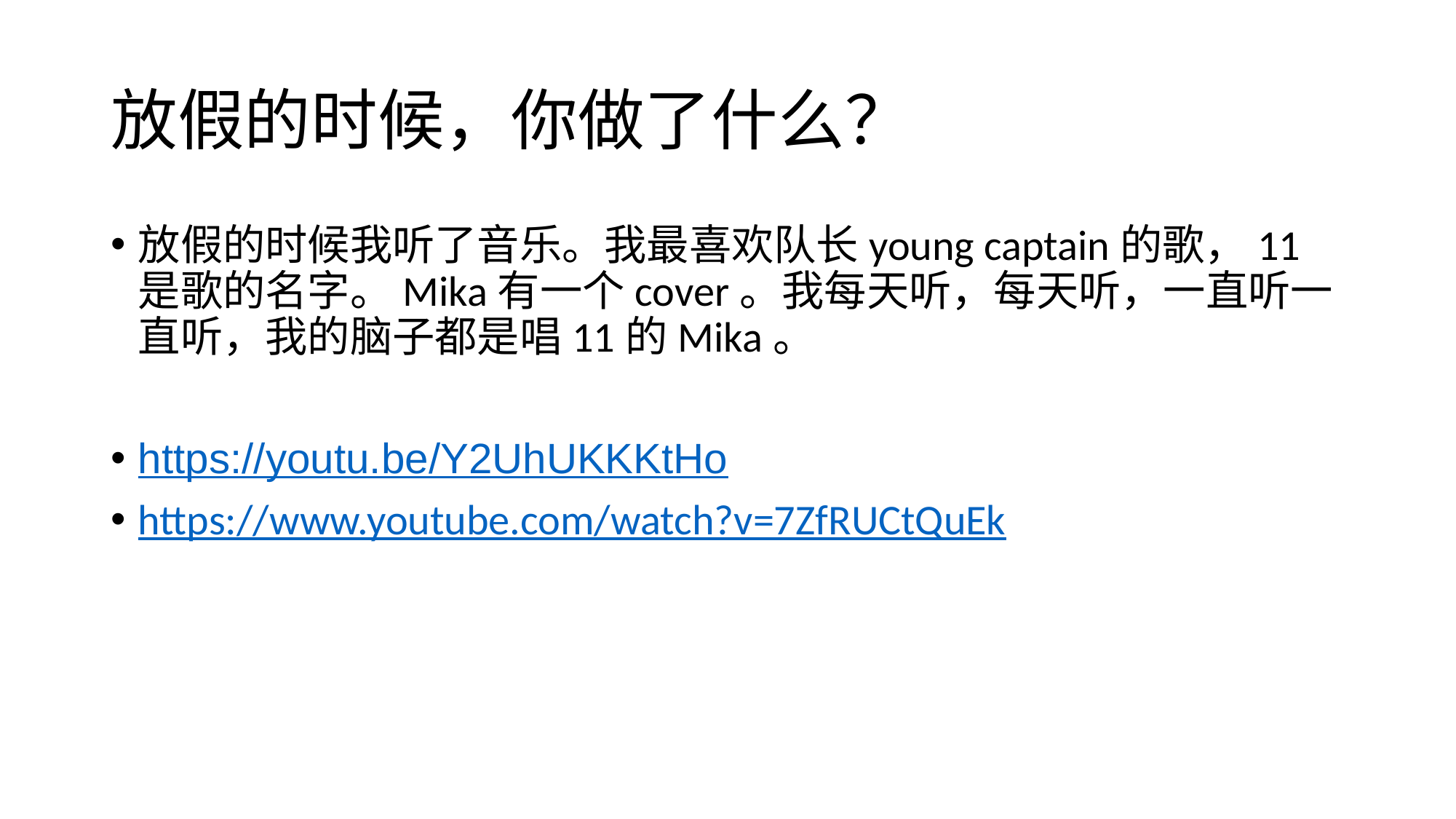

# 放假的时候，你做了什么？
放假的时候我听了音乐。我最喜欢队长young captain的歌，11是歌的名字。Mika有一个cover。我每天听，每天听，一直听一直听，我的脑子都是唱11的Mika。

https://youtu.be/Y2UhUKKKtHo
https://www.youtube.com/watch?v=7ZfRUCtQuEk